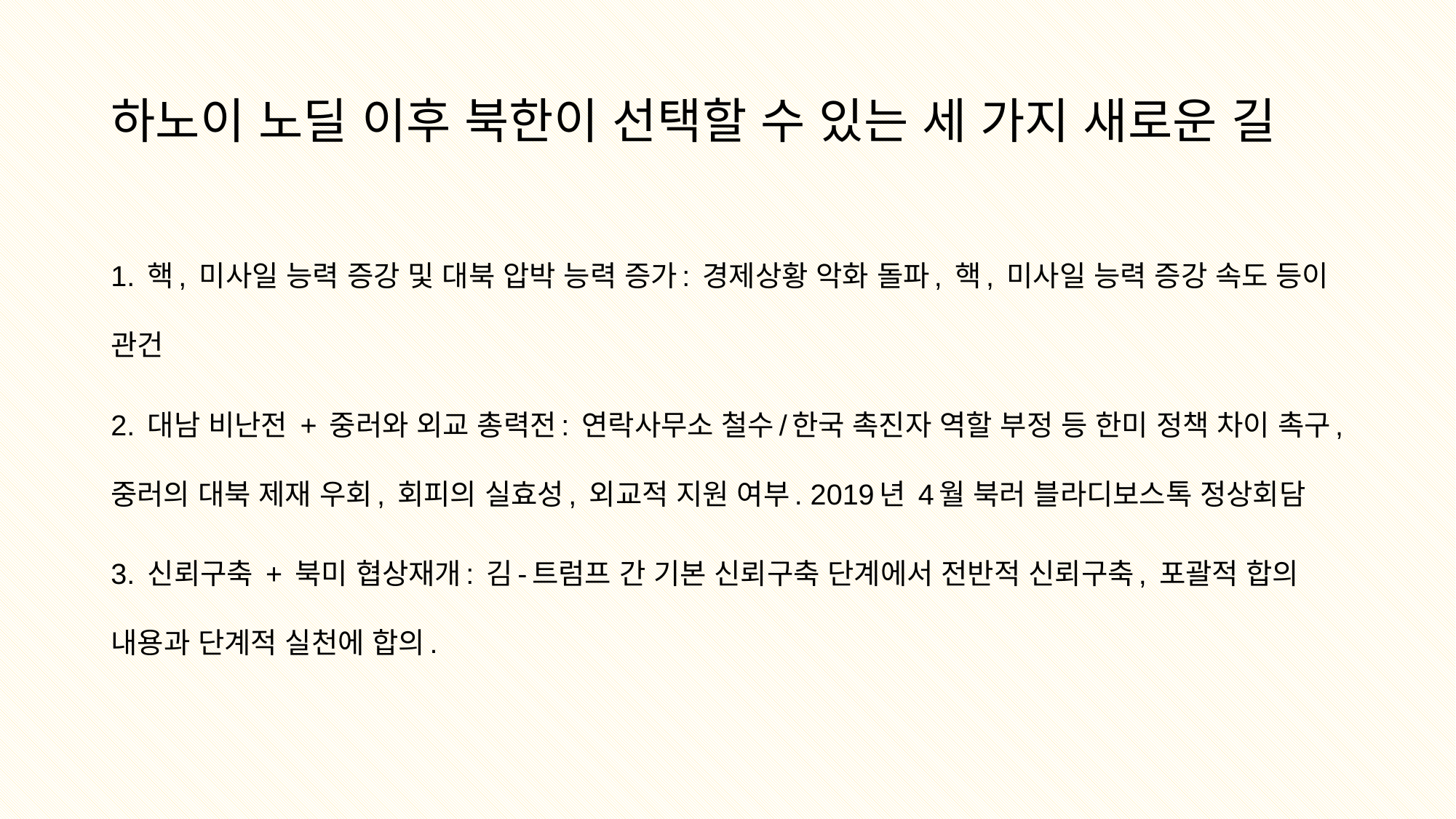

# 하노이 노딜 이후 북한이 선택할 수 있는 세 가지 새로운 길
1. 핵, 미사일 능력 증강 및 대북 압박 능력 증가: 경제상황 악화 돌파, 핵, 미사일 능력 증강 속도 등이 관건
2. 대남 비난전 + 중러와 외교 총력전: 연락사무소 철수/한국 촉진자 역할 부정 등 한미 정책 차이 촉구, 중러의 대북 제재 우회, 회피의 실효성, 외교적 지원 여부. 2019년 4월 북러 블라디보스톡 정상회담
3. 신뢰구축 + 북미 협상재개: 김-트럼프 간 기본 신뢰구축 단계에서 전반적 신뢰구축, 포괄적 합의 내용과 단계적 실천에 합의.